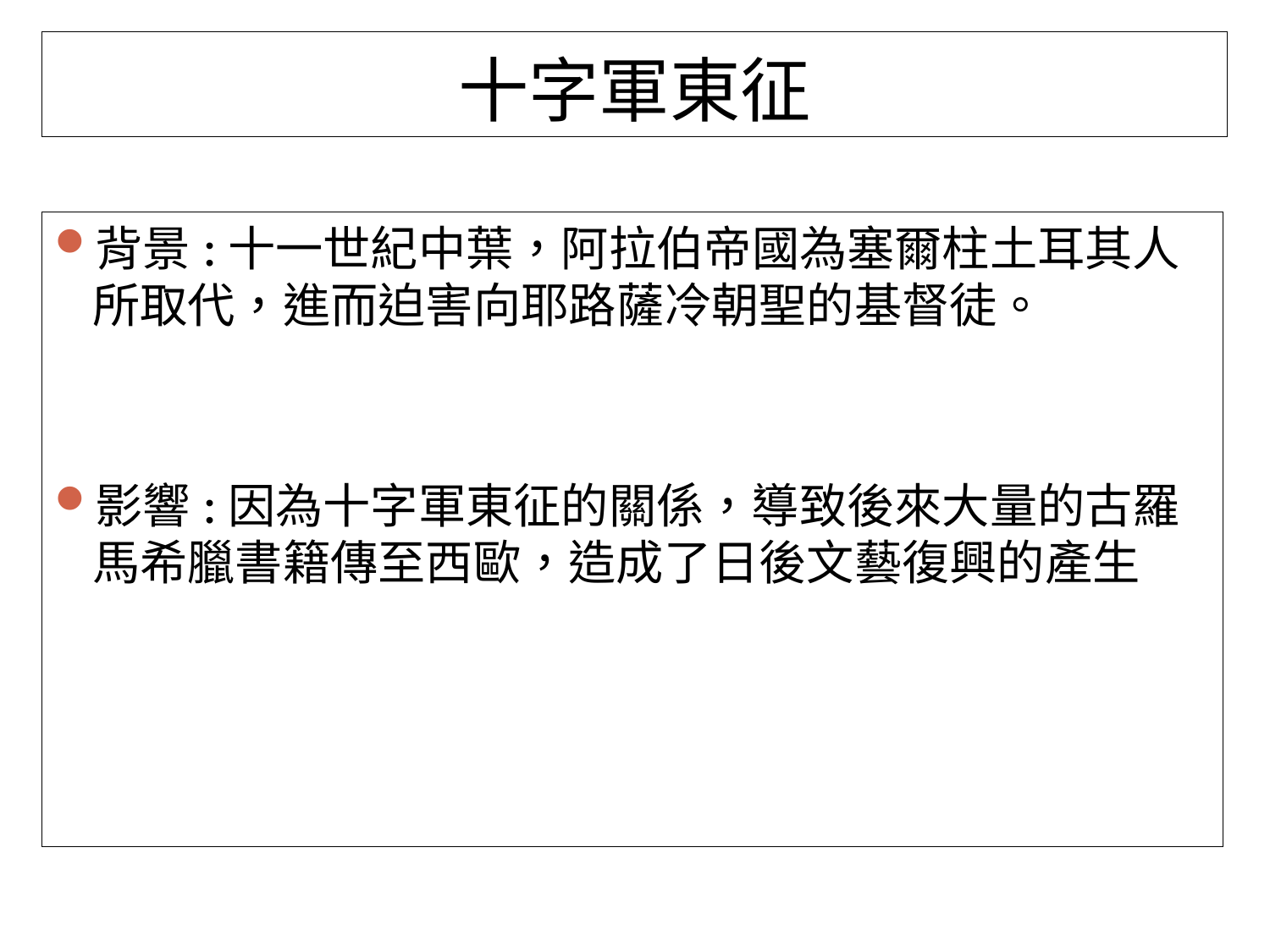

十字軍東征
背景:十一世紀中葉，阿拉伯帝國為塞爾柱土耳其人所取代，進而迫害向耶路薩冷朝聖的基督徒。

影響:因為十字軍東征的關係，導致後來大量的古羅馬希臘書籍傳至西歐，造成了日後文藝復興的產生